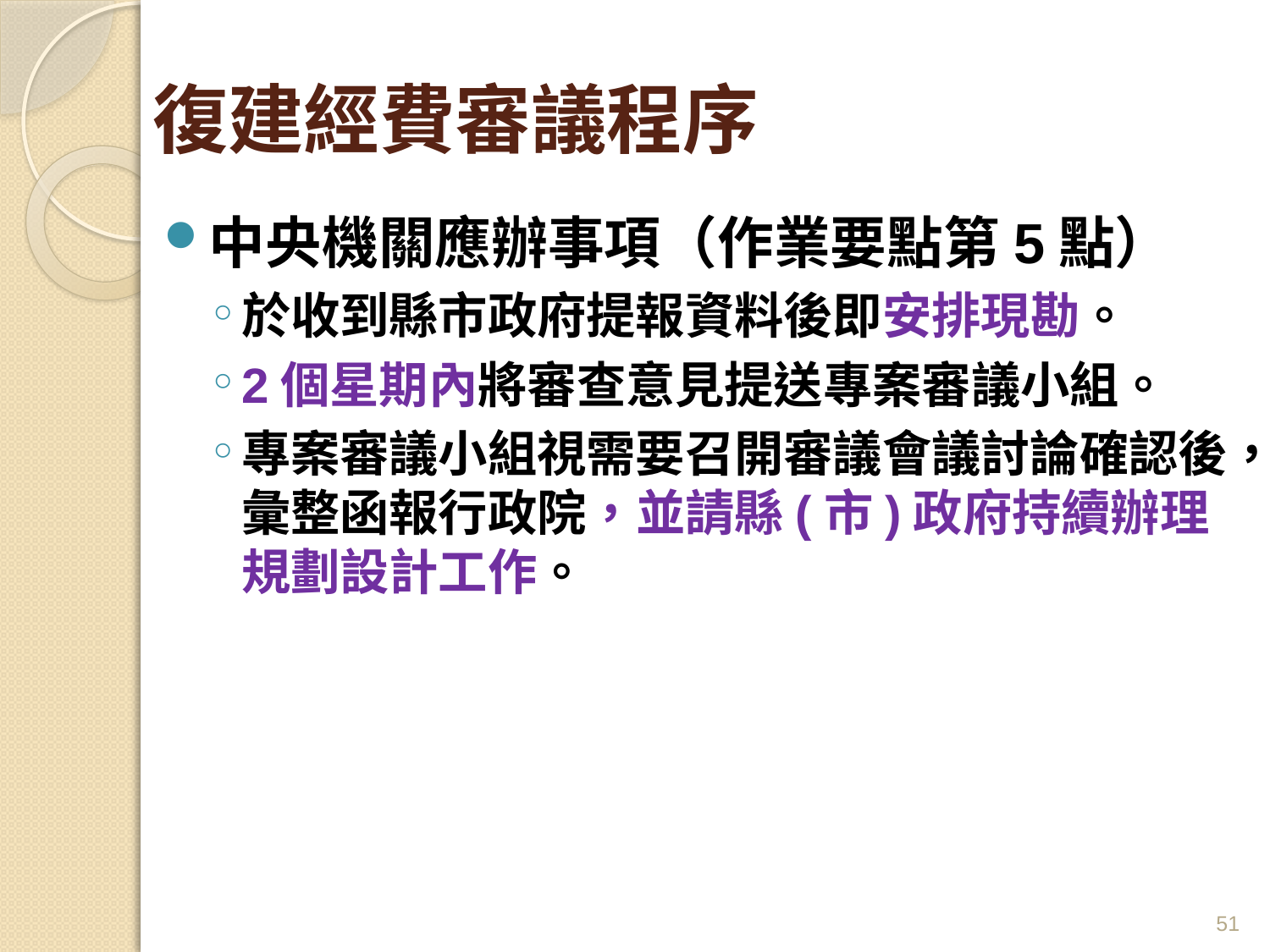

# 復建經費審議程序
中央機關應辦事項（作業要點第5點）
於收到縣市政府提報資料後即安排現勘。
2個星期內將審查意見提送專案審議小組。
專案審議小組視需要召開審議會議討論確認後，彙整函報行政院，並請縣(市)政府持續辦理規劃設計工作。

51